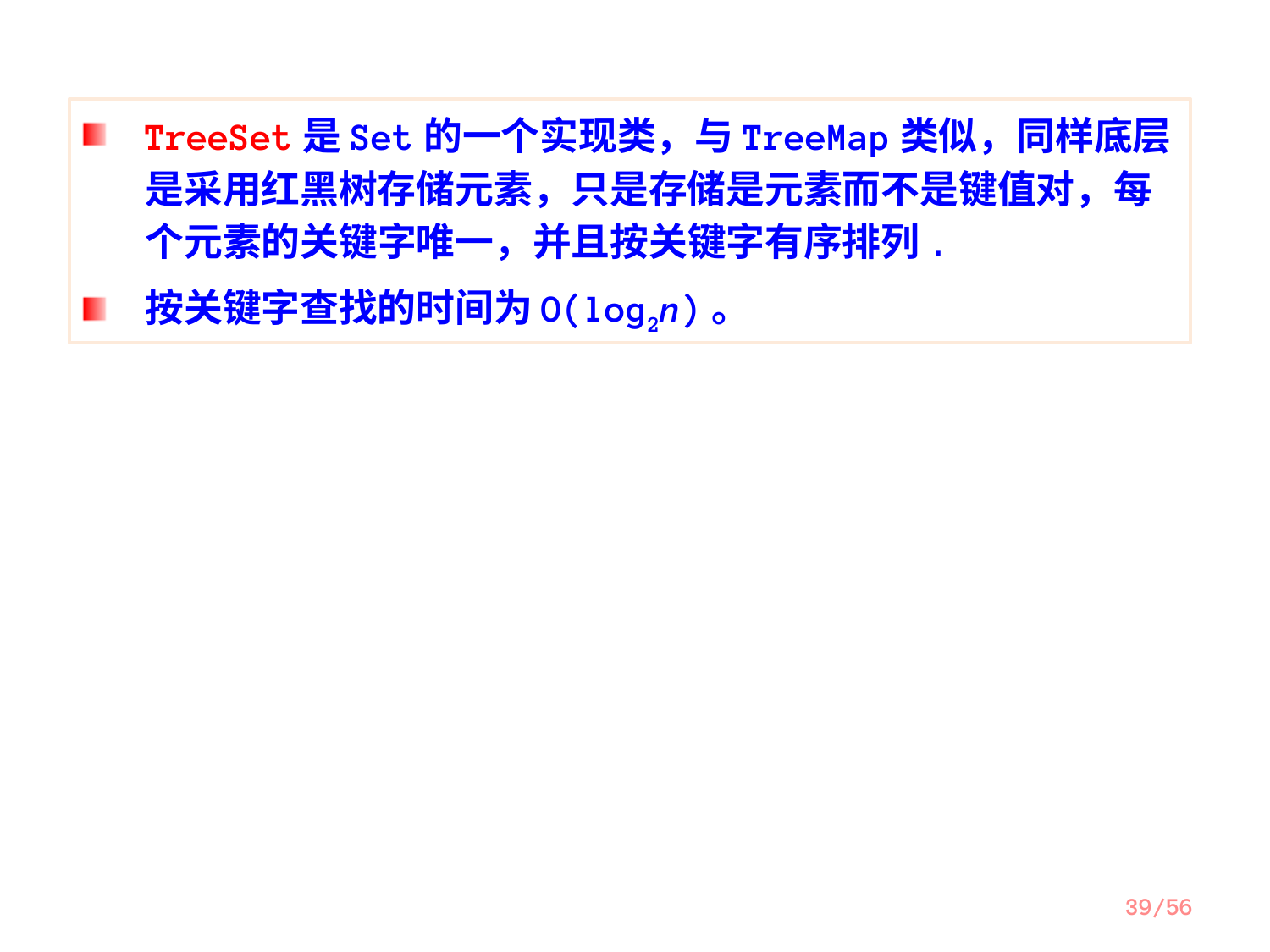

TreeSet是Set的一个实现类，与TreeMap类似，同样底层是采用红黑树存储元素，只是存储是元素而不是键值对，每个元素的关键字唯一，并且按关键字有序排列.
按关键字查找的时间为O(log2n)。
39/56